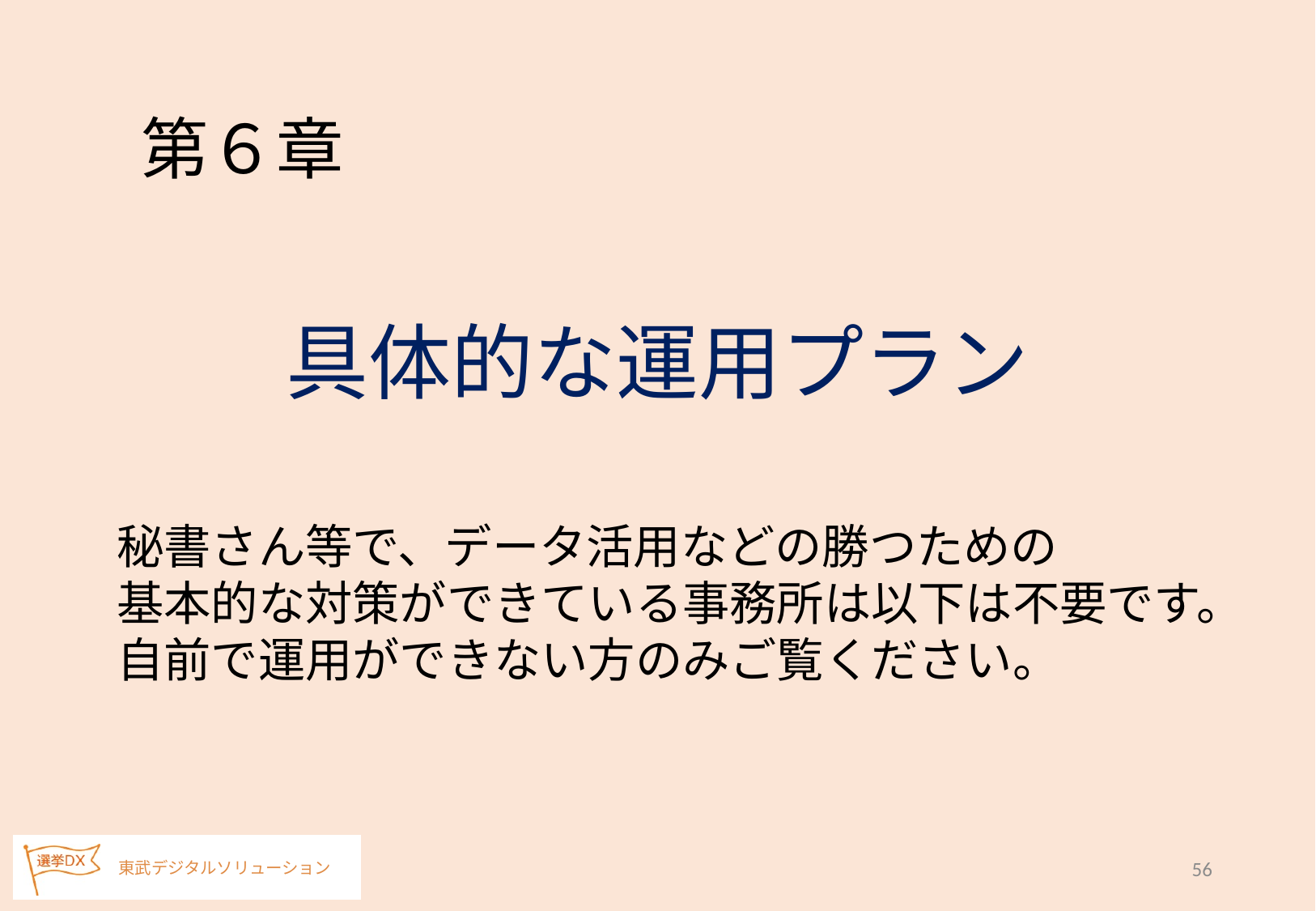

第６章
# 具体的な運用プラン
秘書さん等で、データ活用などの勝つための
基本的な対策ができている事務所は以下は不要です。
自前で運用ができない方のみご覧ください。
56